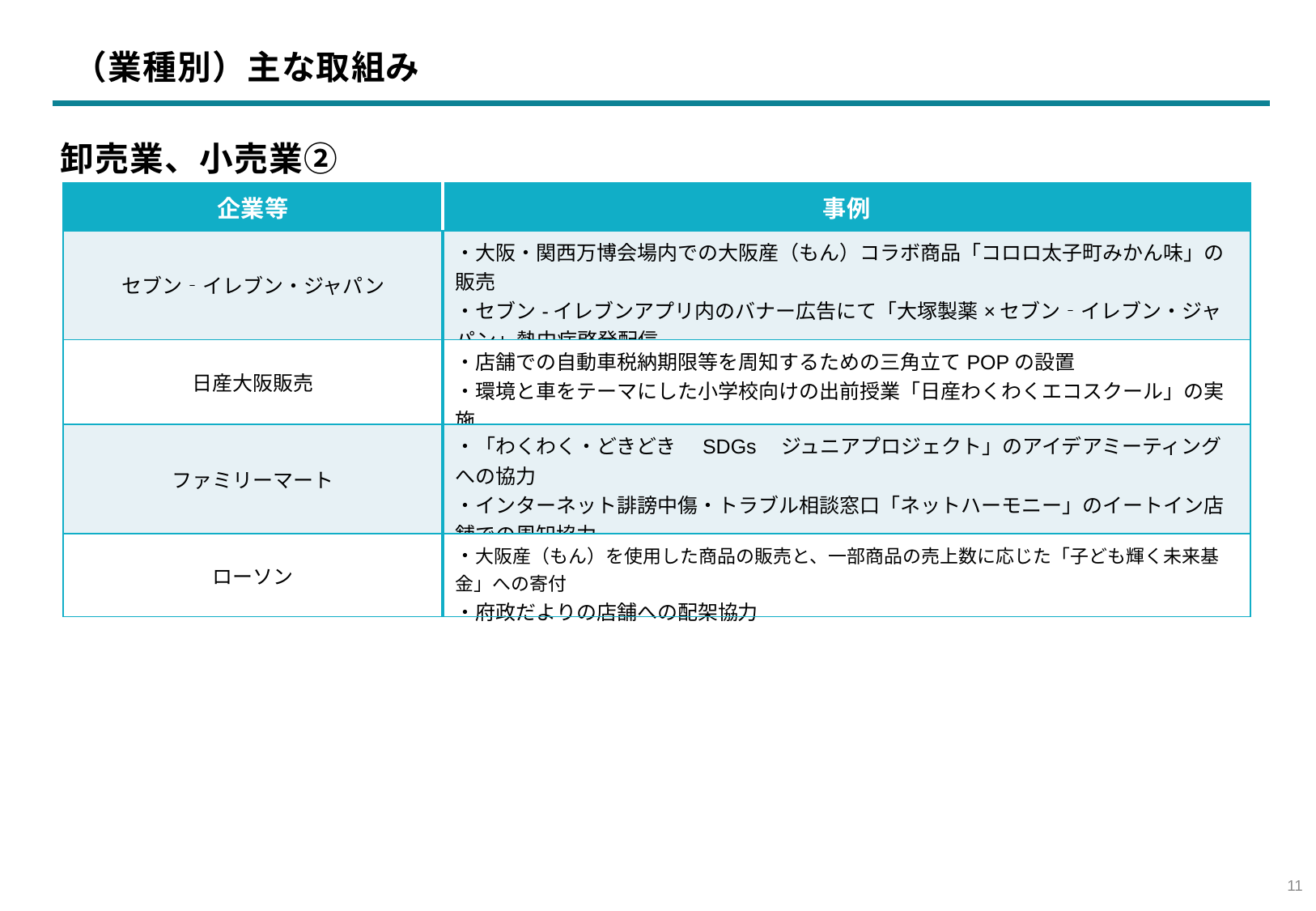

（業種別）主な取組み
卸売業、小売業②
プロジェクト分析スライド 3
| 企業等 | 事例 |
| --- | --- |
| セブン‐イレブン・ジャパン | ・大阪・関西万博会場内での大阪産（もん）コラボ商品「コロロ太子町みかん味」の販売 ・セブン-イレブンアプリ内のバナー広告にて「大塚製薬×セブン‐イレブン・ジャパン」熱中症啓発配信 |
| 日産大阪販売 | ・店舗での自動車税納期限等を周知するための三角立てPOPの設置 ・環境と車をテーマにした小学校向けの出前授業「日産わくわくエコスクール」の実施 |
| ファミリーマート | ・「わくわく・どきどき　SDGs　ジュニアプロジェクト」のアイデアミーティングへの協力 ・インターネット誹謗中傷・トラブル相談窓口「ネットハーモニー」のイートイン店舗での周知協力 |
| ローソン | ・大阪産（もん）を使用した商品の販売と、一部商品の売上数に応じた「子ども輝く未来基金」への寄付 ・府政だよりの店舗への配架協力 |
11